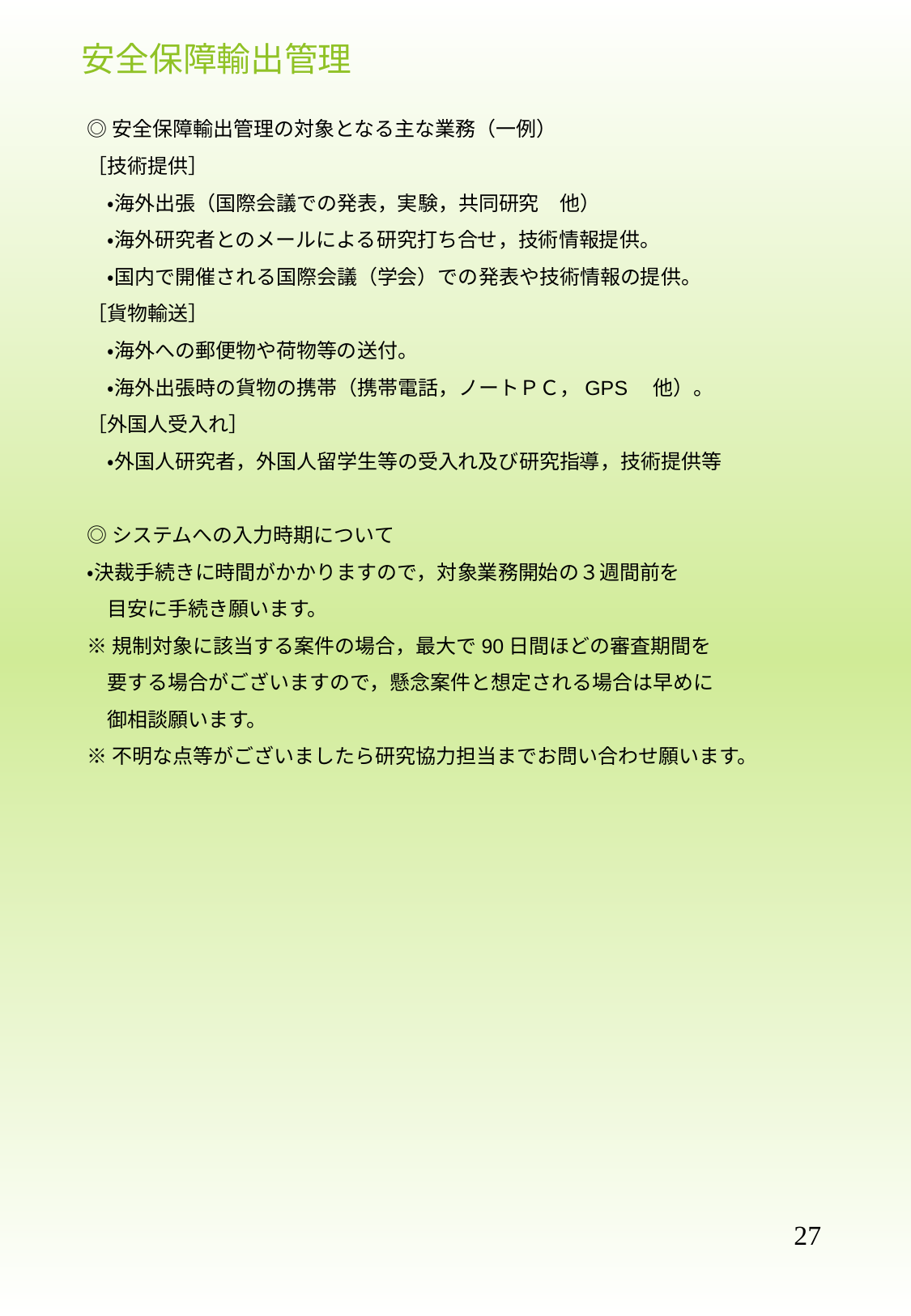

安全保障輸出管理
◎安全保障輸出管理の対象となる主な業務（一例）
［技術提供］
　・海外出張（国際会議での発表，実験，共同研究　他）
　・海外研究者とのメールによる研究打ち合せ，技術情報提供。
　・国内で開催される国際会議（学会）での発表や技術情報の提供。
［貨物輸送］
　・海外への郵便物や荷物等の送付。
　・海外出張時の貨物の携帯（携帯電話，ノートＰＣ，GPS　他）。
［外国人受入れ］
　・外国人研究者，外国人留学生等の受入れ及び研究指導，技術提供等

◎システムへの入力時期について
・決裁手続きに時間がかかりますので，対象業務開始の３週間前を
　目安に手続き願います。
※規制対象に該当する案件の場合，最大で90日間ほどの審査期間を
　要する場合がございますので，懸念案件と想定される場合は早めに
　御相談願います。
※不明な点等がございましたら研究協力担当までお問い合わせ願います。
27